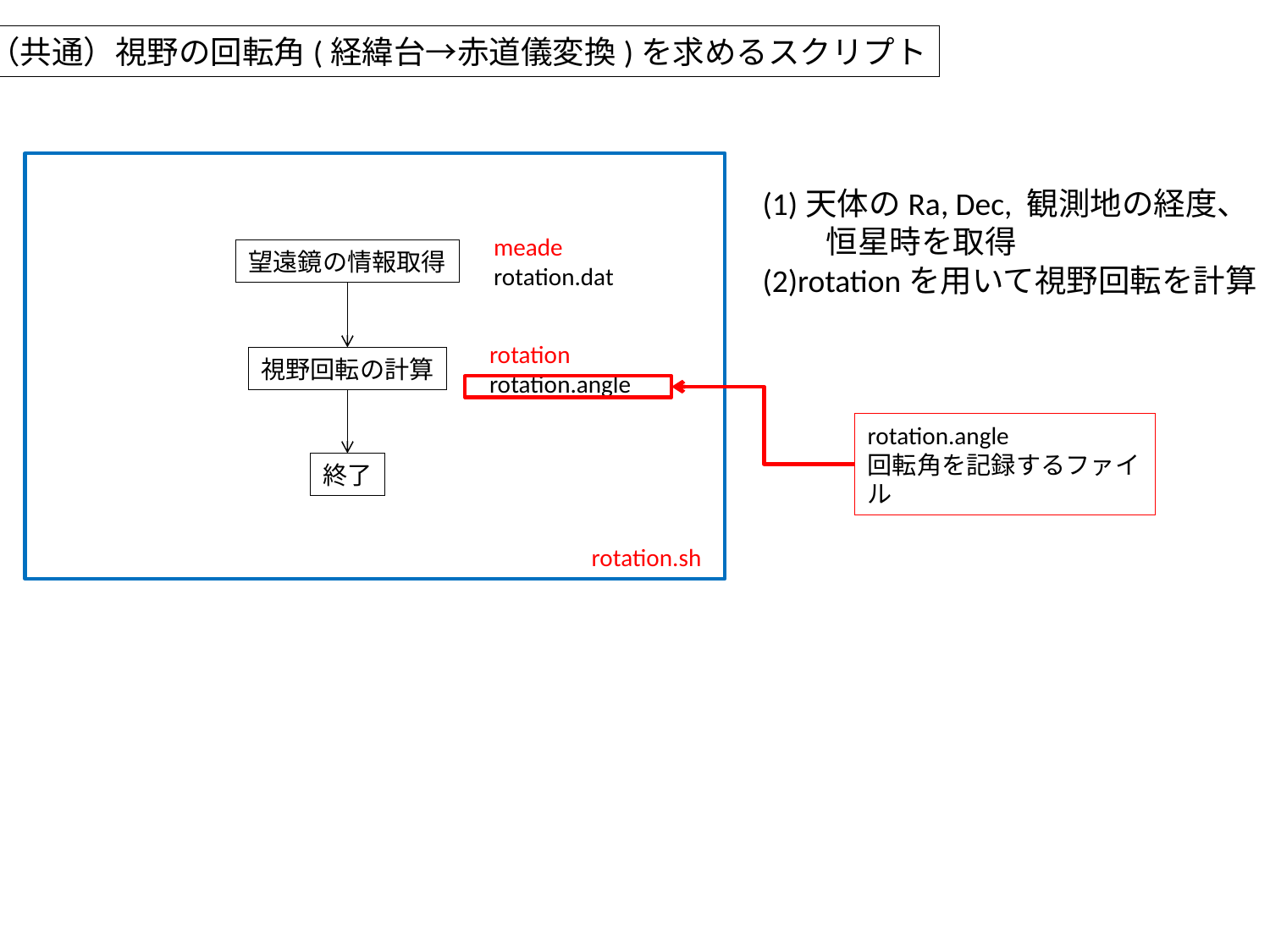

（共通）視野の回転角(経緯台→赤道儀変換)を求めるスクリプト

(1)天体のRa, Dec, 観測地の経度、
　　恒星時を取得
(2)rotationを用いて視野回転を計算
meade
rotation.dat
望遠鏡の情報取得
rotation
rotation.angle
視野回転の計算

rotation.angle
回転角を記録するファイル
終了
rotation.sh